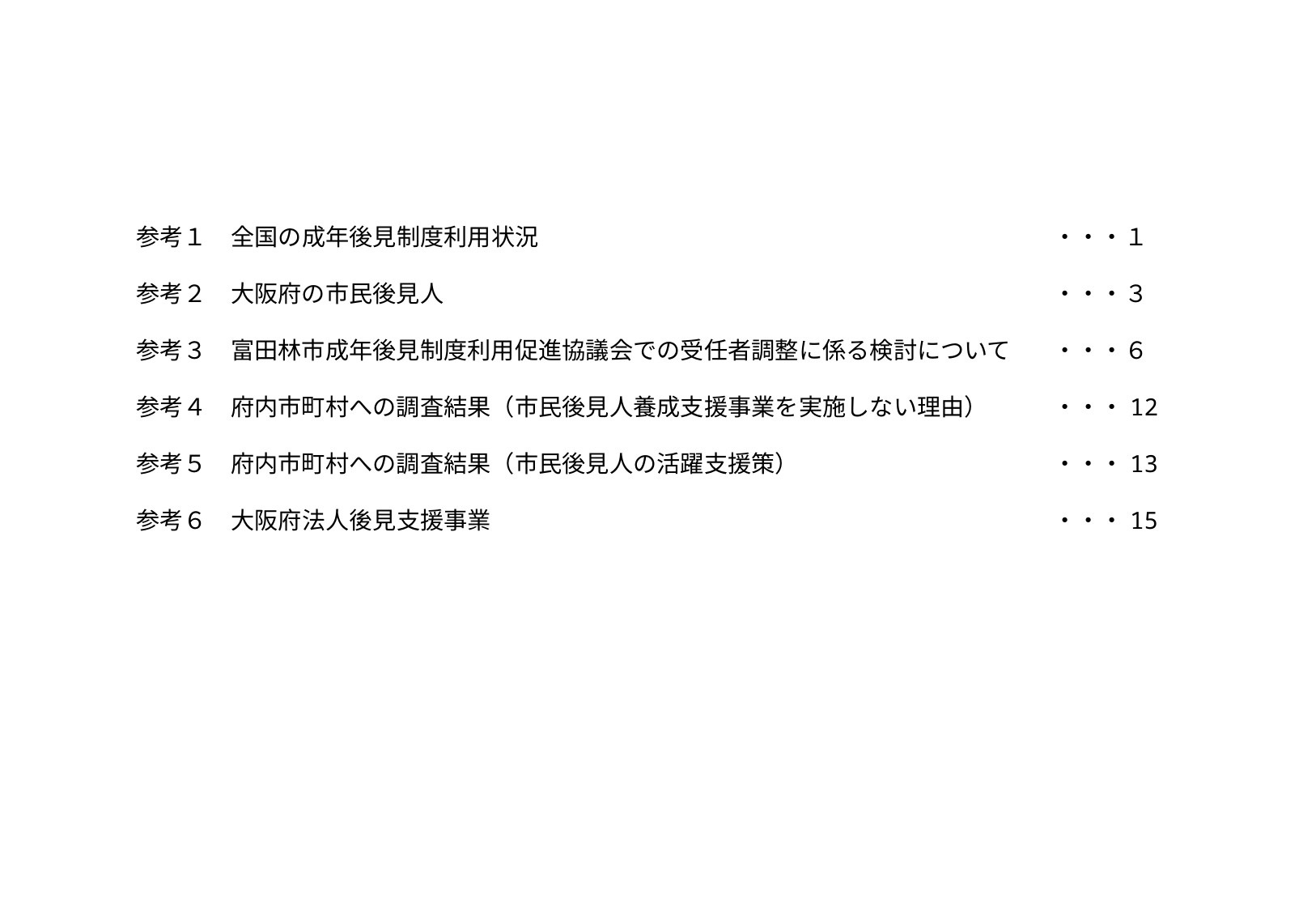

参考１　全国の成年後見制度利用状況
参考２　大阪府の市民後見人
参考３　富田林市成年後見制度利用促進協議会での受任者調整に係る検討について
参考４　府内市町村への調査結果（市民後見人養成支援事業を実施しない理由）
参考５　府内市町村への調査結果（市民後見人の活躍支援策）
参考６　大阪府法人後見支援事業
・・・１
・・・３
・・・６
・・・12
・・・13
・・・15